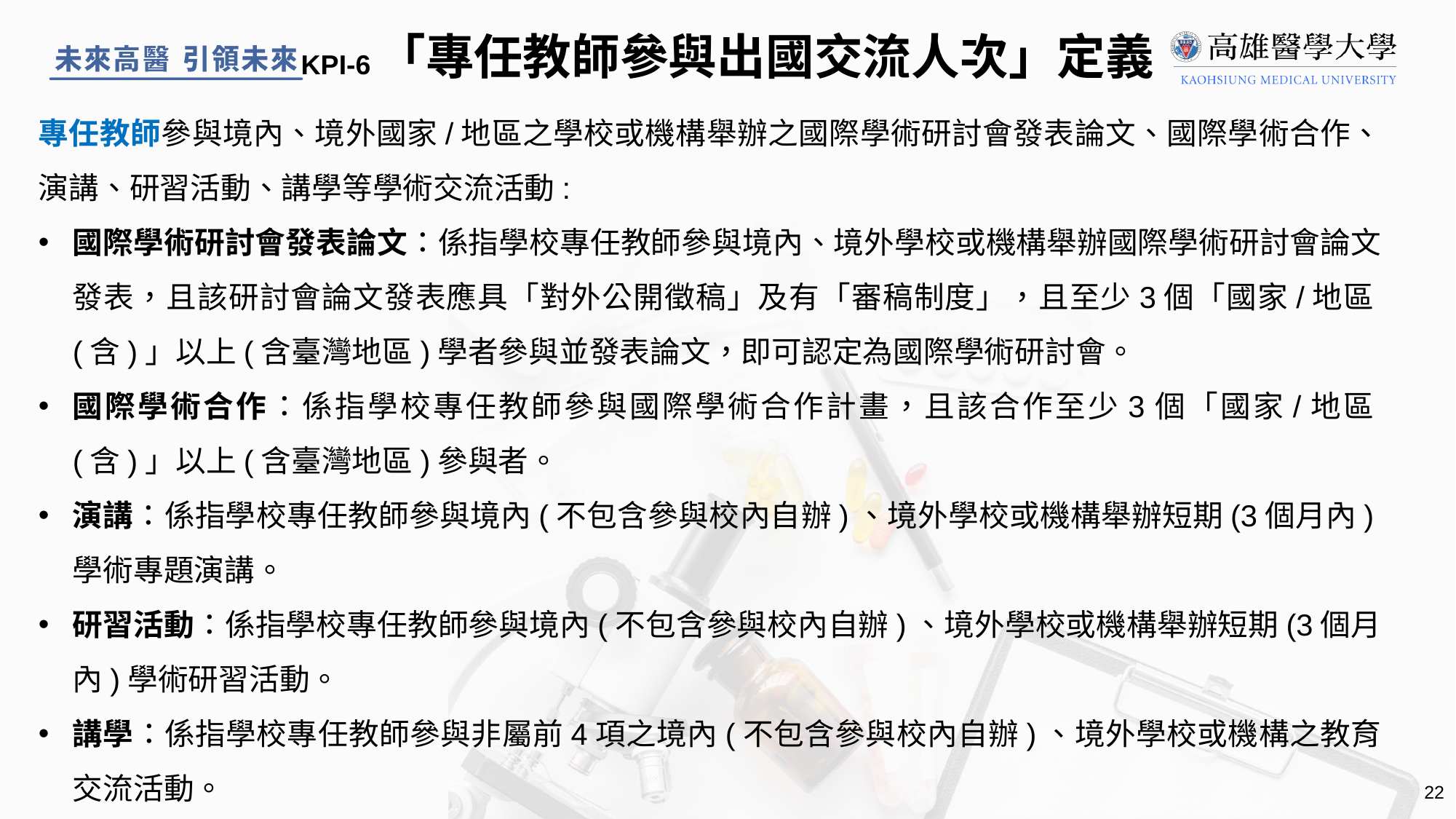

KPI-6「專任教師參與出國交流人次」定義
專任教師參與境內、境外國家/地區之學校或機構舉辦之國際學術研討會發表論文、國際學術合作、演講、研習活動、講學等學術交流活動:
國際學術研討會發表論文：係指學校專任教師參與境內、境外學校或機構舉辦國際學術研討會論文發表，且該研討會論文發表應具「對外公開徵稿」及有「審稿制度」，且至少3個「國家/地區(含)」以上(含臺灣地區)學者參與並發表論文，即可認定為國際學術研討會。
國際學術合作：係指學校專任教師參與國際學術合作計畫，且該合作至少3個「國家/地區(含)」以上(含臺灣地區)參與者。
演講：係指學校專任教師參與境內(不包含參與校內自辦)、境外學校或機構舉辦短期(3個月內)學術專題演講。
研習活動：係指學校專任教師參與境內(不包含參與校內自辦)、境外學校或機構舉辦短期(3個月內)學術研習活動。
講學：係指學校專任教師參與非屬前4項之境內(不包含參與校內自辦)、境外學校或機構之教育交流活動。
22